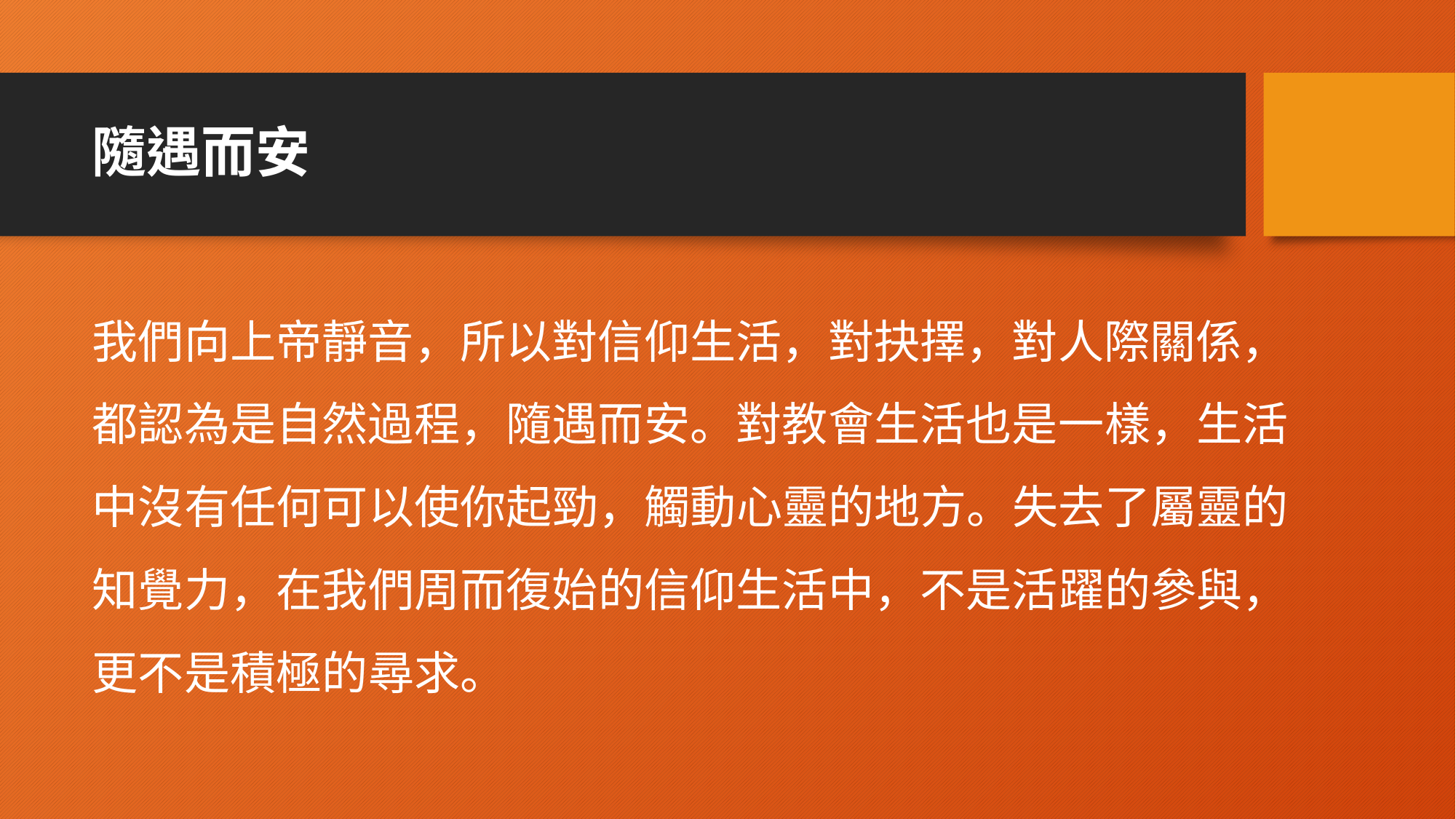

# 隨遇而安
我們向上帝靜音，所以對信仰生活，對抉擇，對人際關係，都認為是自然過程，隨遇而安。對教會生活也是一樣，生活中沒有任何可以使你起勁，觸動心靈的地方。失去了屬靈的知覺力，在我們周而復始的信仰生活中，不是活躍的參與，更不是積極的尋求。